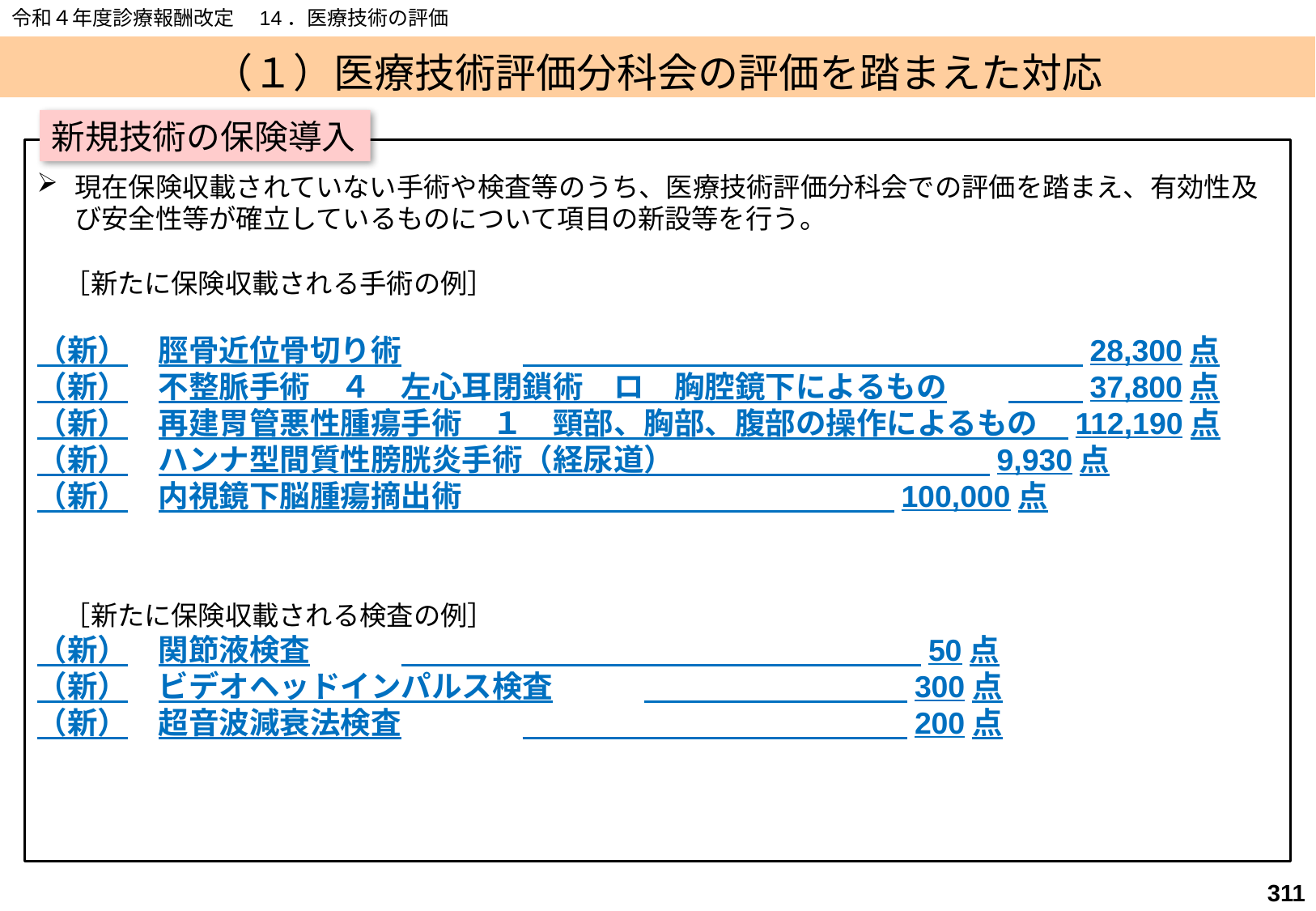

令和４年度診療報酬改定　14．医療技術の評価

（１）医療技術評価分科会の評価を踏まえた対応
新規技術の保険導入

現在保険収載されていない手術や検査等のうち、医療技術評価分科会での評価を踏まえ、有効性及び安全性等が確立しているものについて項目の新設等を行う。

　［新たに保険収載される手術の例］

（新）	脛骨近位骨切り術	　　　　　　　　　　　　　　　　　　  28,300点
（新）	不整脈手術　４　左心耳閉鎖術　ロ　胸腔鏡下によるもの	　　  37,800点
（新）	再建胃管悪性腫瘍手術　１　頸部、胸部、腹部の操作によるもの　112,190点
（新）	ハンナ型間質性膀胱炎手術（経尿道）　                                     　9,930点
（新）	内視鏡下脳腫瘍摘出術　                                     　                 100,000点

　［新たに保険収載される検査の例］
（新）	関節液検査	　　　　　　　　  　　　　　　　　   50点
（新）	ビデオヘッドインパルス検査	　　　　　　　　   300点
（新）	超音波減衰法検査	　　　　　　　　　　　　   200点